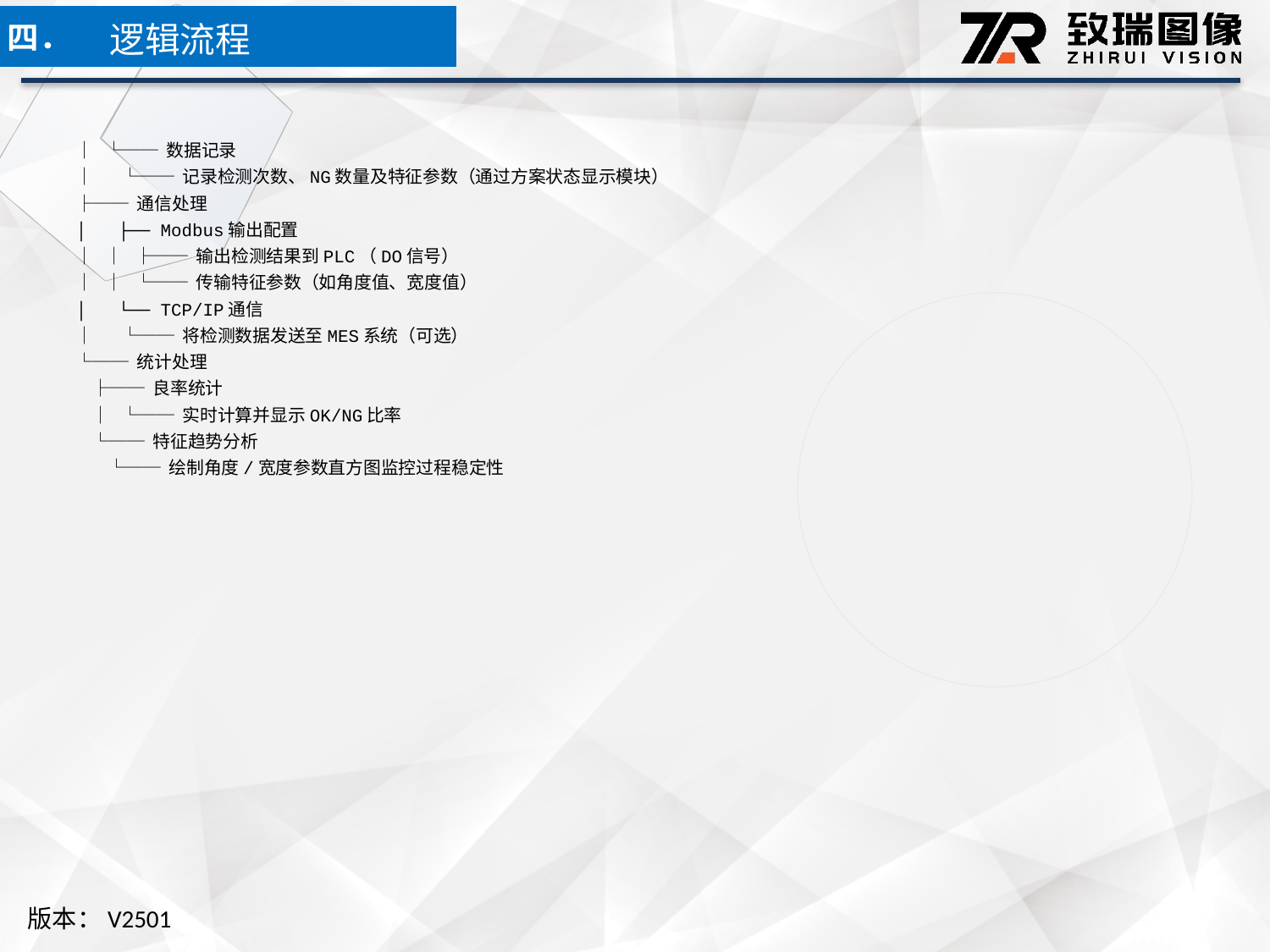

逻辑流程
四．

│   └── 数据记录
│       └── 记录检测次数、NG数量及特征参数（通过方案状态显示模块）
├── 通信处理
│   ├── Modbus输出配置
│   │   ├── 输出检测结果到PLC（DO信号）
│   │   └── 传输特征参数（如角度值、宽度值）
│   └── TCP/IP通信
│       └── 将检测数据发送至MES系统（可选）
└── 统计处理
    ├── 良率统计
    │   └── 实时计算并显示OK/NG比率
    └── 特征趋势分析
        └── 绘制角度/宽度参数直方图监控过程稳定性